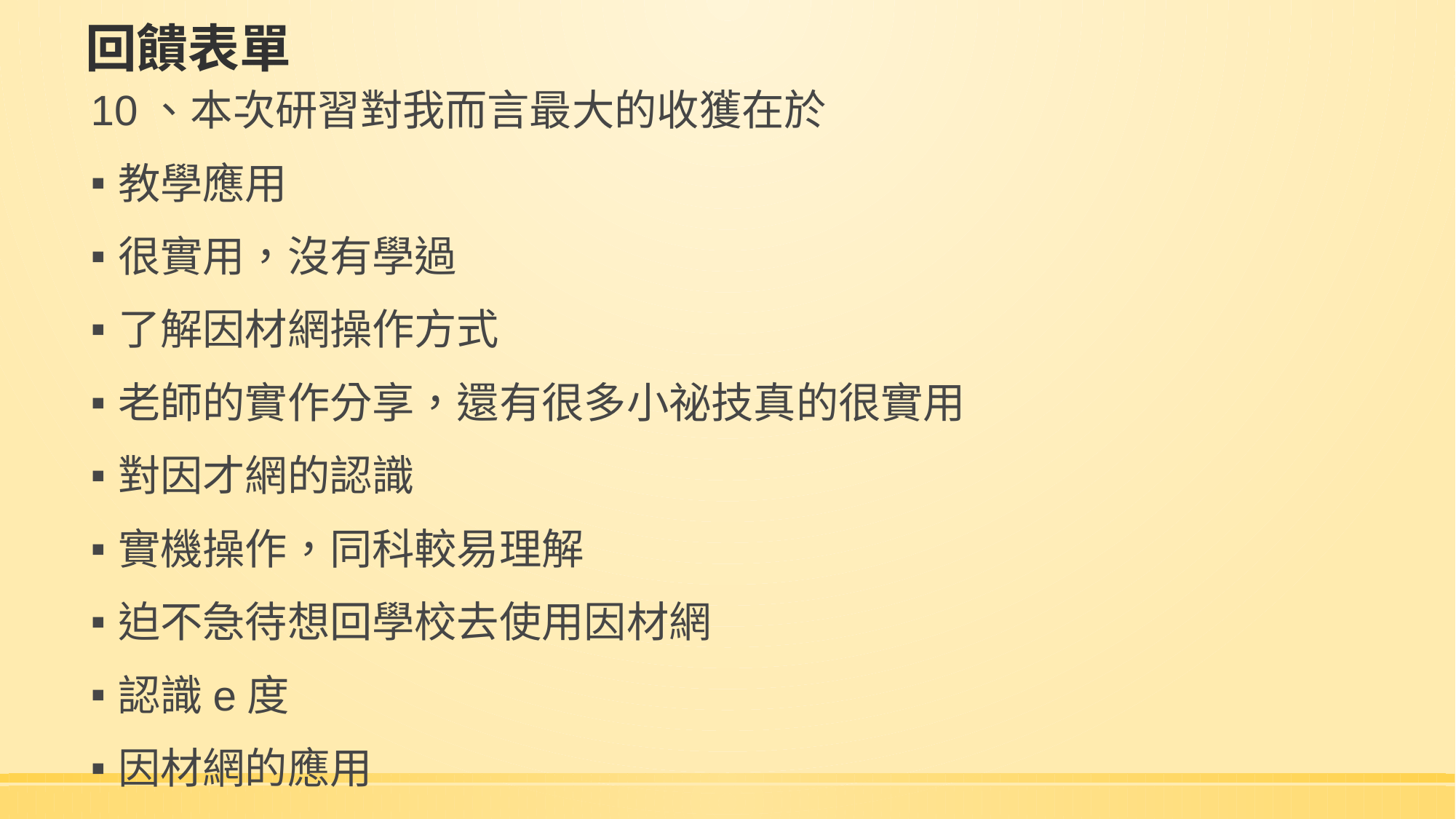

回饋表單
10、本次研習對我而言最大的收獲在於
教學應用
很實用，沒有學過
了解因材網操作方式
老師的實作分享，還有很多小祕技真的很實用
對因才網的認識
實機操作，同科較易理解
迫不急待想回學校去使用因材網
認識e度
因材網的應用